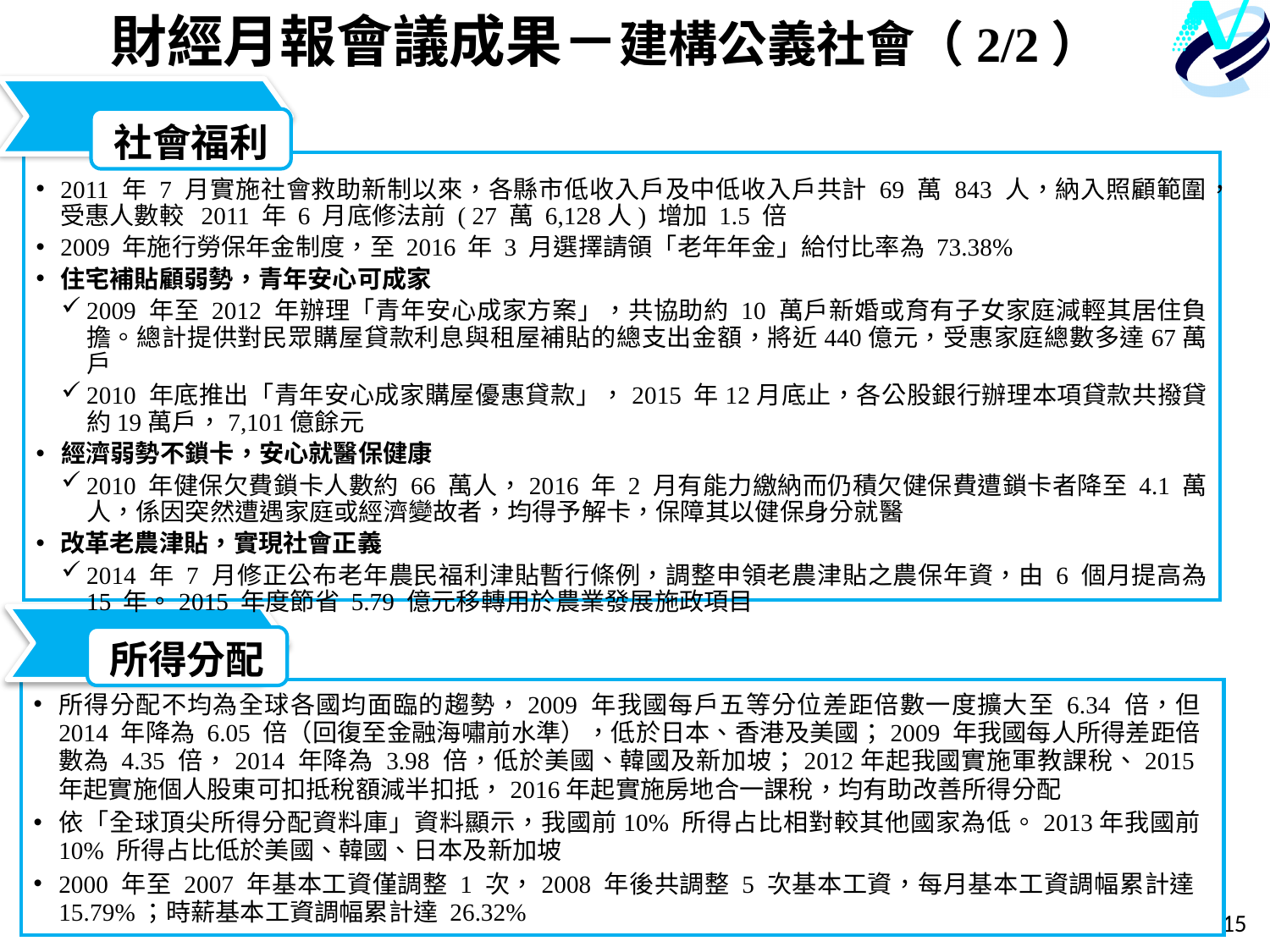

財經月報會議成果－建構公義社會（2/2）

社會福利

2011 年 7 月實施社會救助新制以來，各縣市低收入戶及中低收入戶共計 69 萬 843 人，納入照顧範圍，受惠人數較  2011 年 6 月底修法前 ( 27 萬 6,128人) 增加 1.5 倍
2009 年施行勞保年金制度，至 2016 年 3 月選擇請領「老年年金」給付比率為 73.38%
住宅補貼顧弱勢，青年安心可成家
2009 年至 2012 年辦理「青年安心成家方案」，共協助約 10 萬戶新婚或育有子女家庭減輕其居住負擔。總計提供對民眾購屋貸款利息與租屋補貼的總支出金額，將近440億元，受惠家庭總數多達67萬戶
2010 年底推出「青年安心成家購屋優惠貸款」，2015 年12月底止，各公股銀行辦理本項貸款共撥貸約19萬戶，7,101億餘元
經濟弱勢不鎖卡，安心就醫保健康
2010 年健保欠費鎖卡人數約 66 萬人，2016 年 2 月有能力繳納而仍積欠健保費遭鎖卡者降至 4.1 萬人，係因突然遭遇家庭或經濟變故者，均得予解卡，保障其以健保身分就醫
改革老農津貼，實現社會正義
2014 年 7 月修正公布老年農民福利津貼暫行條例，調整申領老農津貼之農保年資，由 6 個月提高為 15 年。2015 年度節省 5.79 億元移轉用於農業發展施政項目

所得分配

所得分配不均為全球各國均面臨的趨勢，2009 年我國每戶五等分位差距倍數一度擴大至 6.34 倍，但 2014 年降為 6.05 倍（回復至金融海嘯前水準），低於日本、香港及美國；2009 年我國每人所得差距倍數為 4.35 倍，2014 年降為 3.98 倍，低於美國、韓國及新加坡；2012年起我國實施軍教課稅、2015年起實施個人股東可扣抵稅額減半扣抵，2016年起實施房地合一課稅，均有助改善所得分配
依「全球頂尖所得分配資料庫」資料顯示，我國前10% 所得占比相對較其他國家為低。2013年我國前 10% 所得占比低於美國、韓國、日本及新加坡
2000 年至 2007 年基本工資僅調整 1 次，2008 年後共調整 5 次基本工資，每月基本工資調幅累計達15.79%；時薪基本工資調幅累計達 26.32%